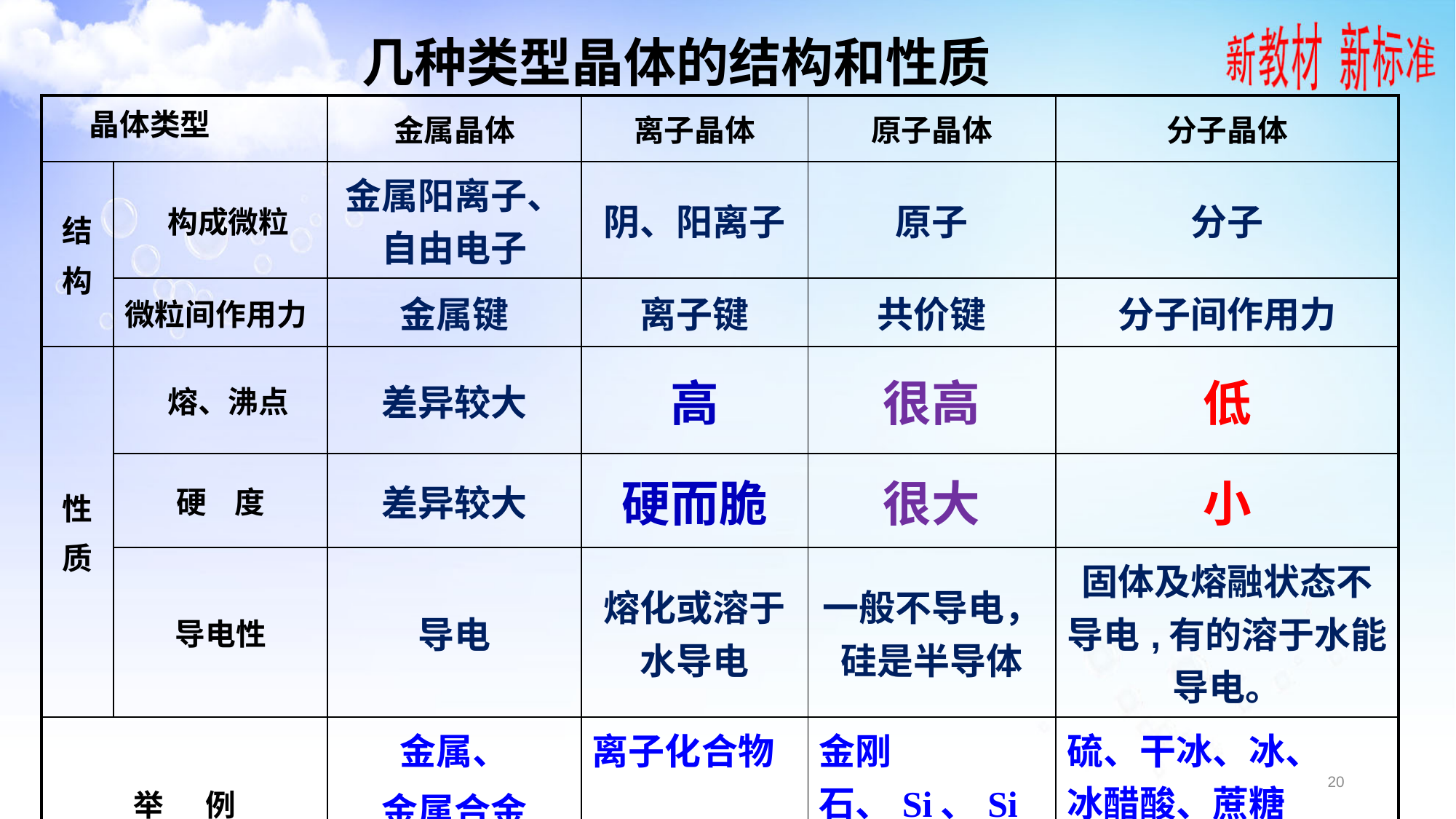

几种类型晶体的结构和性质
| 晶体类型 |  | 金属晶体 | 离子晶体 | 原子晶体 | 分子晶体 |
| --- | --- | --- | --- | --- | --- |
| 结 构 | 构成微粒 | 金属阳离子、自由电子 | 阴、阳离子 | 原子 | 分子 |
|  | 微粒间作用力 | 金属键 | 离子键 | 共价键 | 分子间作用力 |
| 性 质 | 熔、沸点 | 差异较大 | 高 | 很高 | 低 |
|  | 硬 度 | 差异较大 | 硬而脆 | 很大 | 小 |
|  | 导电性 | 导电 | 熔化或溶于水导电 | 一般不导电，硅是半导体 | 固体及熔融状态不导电,有的溶于水能导电。 |
| 举 例 |  | 金属、 金属合金 | 离子化合物 | 金刚石、Si、SiO2、SiC | 硫、干冰、冰、 冰醋酸、蔗糖 |
20